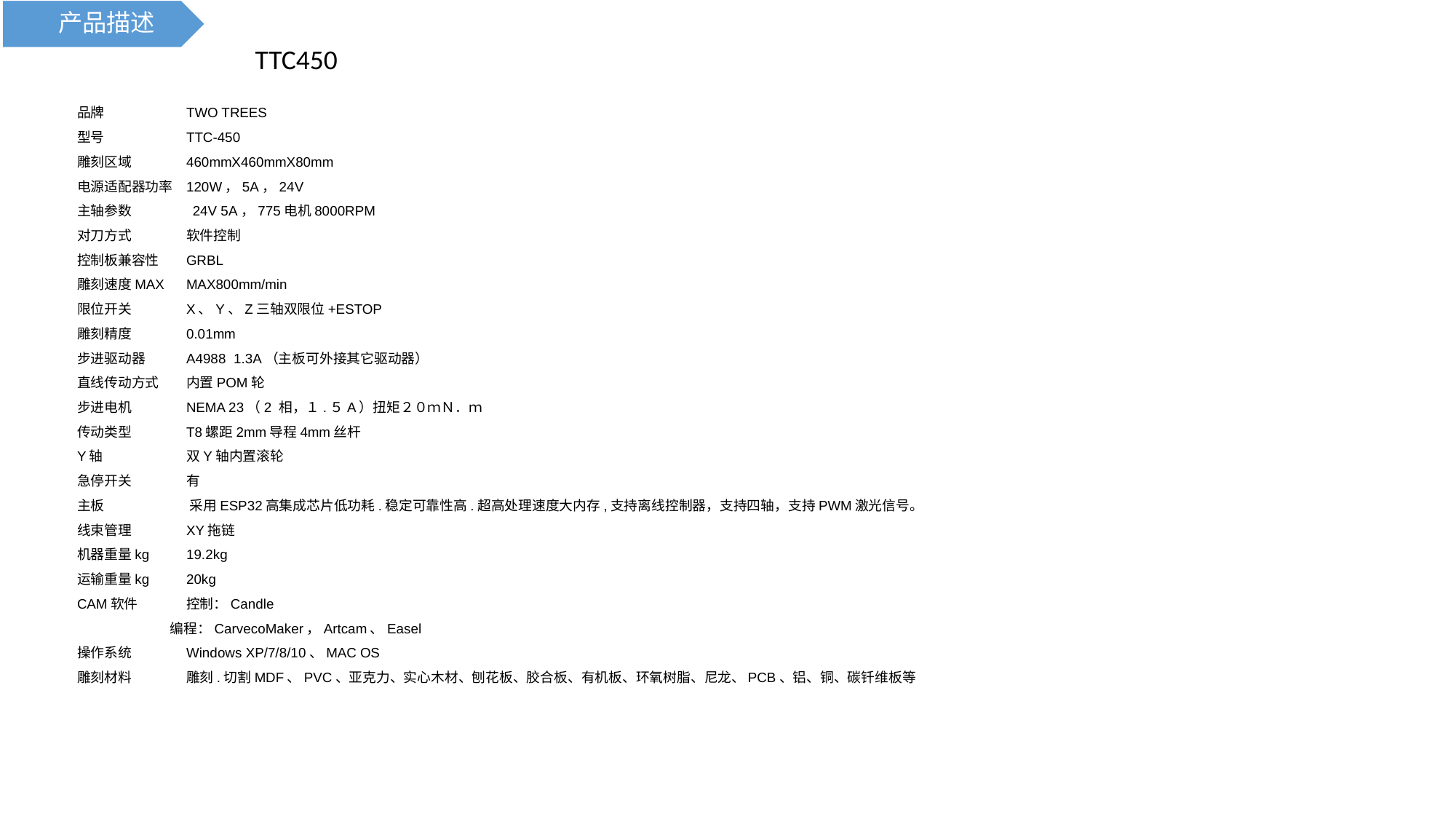

产品描述
TTC450
品牌	TWO TREES
型号	TTC-450
雕刻区域	460mmX460mmX80mm
电源适配器功率	120W，5A，24V
主轴参数	 24V 5A，775电机8000RPM
对刀方式	软件控制
控制板兼容性	GRBL
雕刻速度MAX	MAX800mm/min
限位开关	X、Y、Z三轴双限位+ESTOP
雕刻精度	0.01mm
步进驱动器	A4988  1.3A（主板可外接其它驱动器）
直线传动方式	内置POM轮
步进电机	NEMA 23（2 相，１.５A）扭矩２０ｍＮ．ｍ
传动类型	T8螺距2mm导程4mm丝杆
Y轴	双Y轴内置滚轮
急停开关	有
主板	 采用ESP32高集成芯片低功耗.稳定可靠性高.超高处理速度大内存,支持离线控制器，支持四轴，支持PWM激光信号。
线束管理	XY拖链
机器重量kg	19.2kg
运输重量kg	20kg
CAM软件	控制：Candle
                             编程：CarvecoMaker，Artcam、Easel
操作系统	Windows XP/7/8/10、MAC OS
雕刻材料	雕刻.切割MDF、PVC、亚克力、实心木材、刨花板、胶合板、有机板、环氧树脂、尼龙、PCB、铝、铜、碳钎维板等